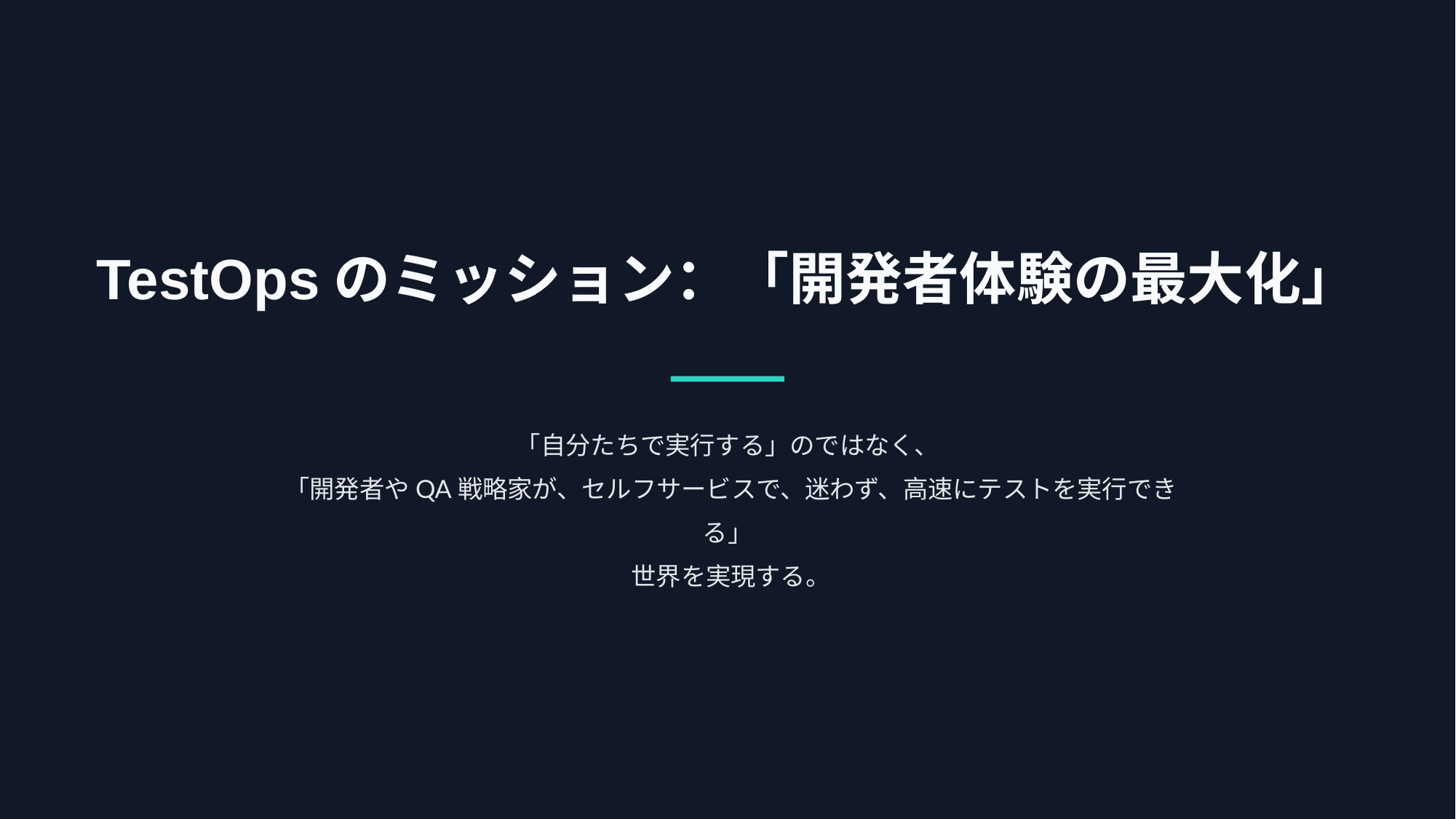

TestOpsのミッション：「開発者体験の最大化」

「自分たちで実行する」のではなく、
 「開発者やQA戦略家が、セルフサービスで、迷わず、高速にテストを実行できる」
 世界を実現する。